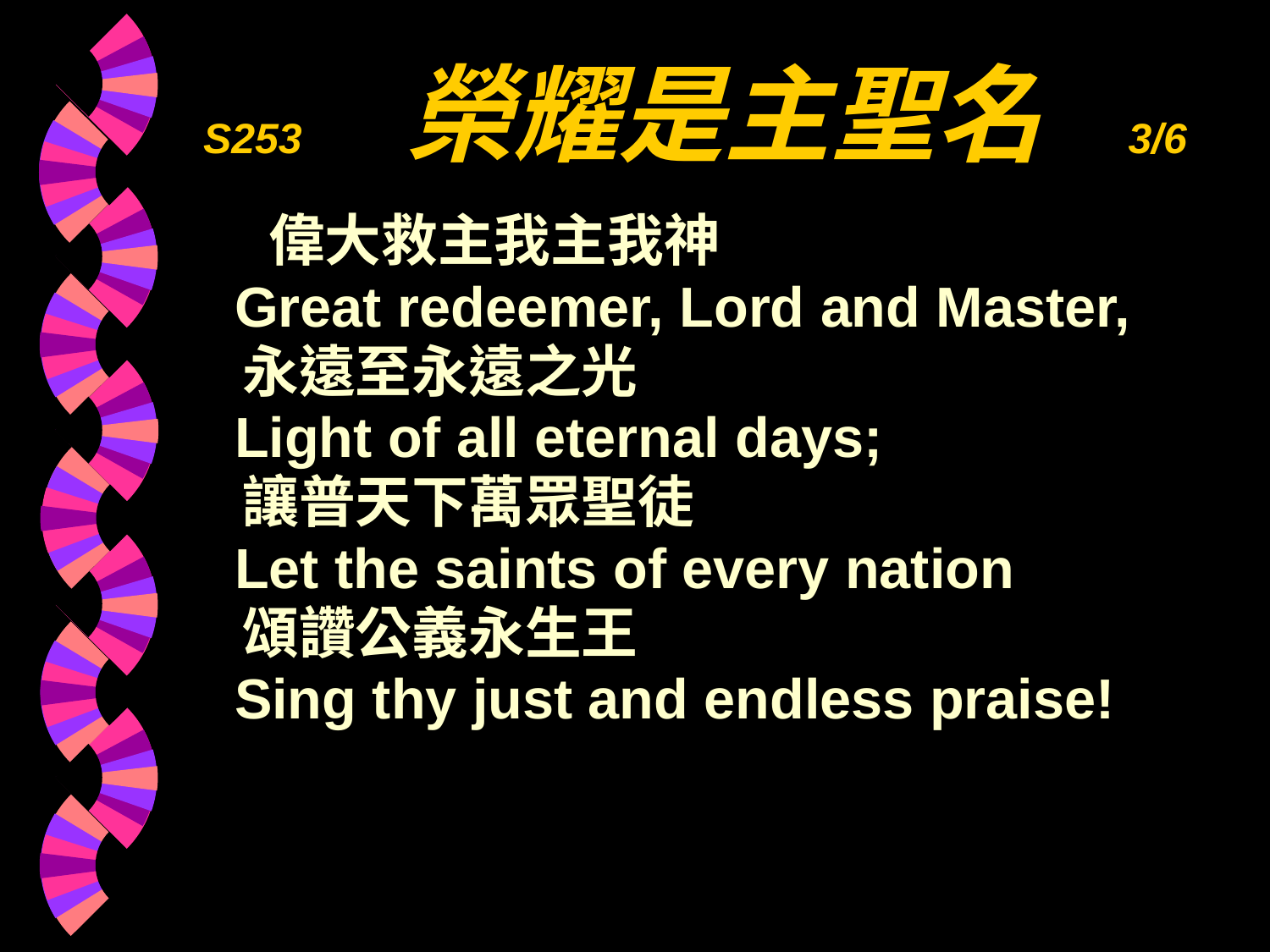

# S253        榮耀是主聖名        3/6
    偉大救主我主我神
  Great redeemer, Lord and Master,
  永遠至永遠之光
  Light of all eternal days;
  讓普天下萬眾聖徒
  Let the saints of every nation
  頌讚公義永生王
  Sing thy just and endless praise!